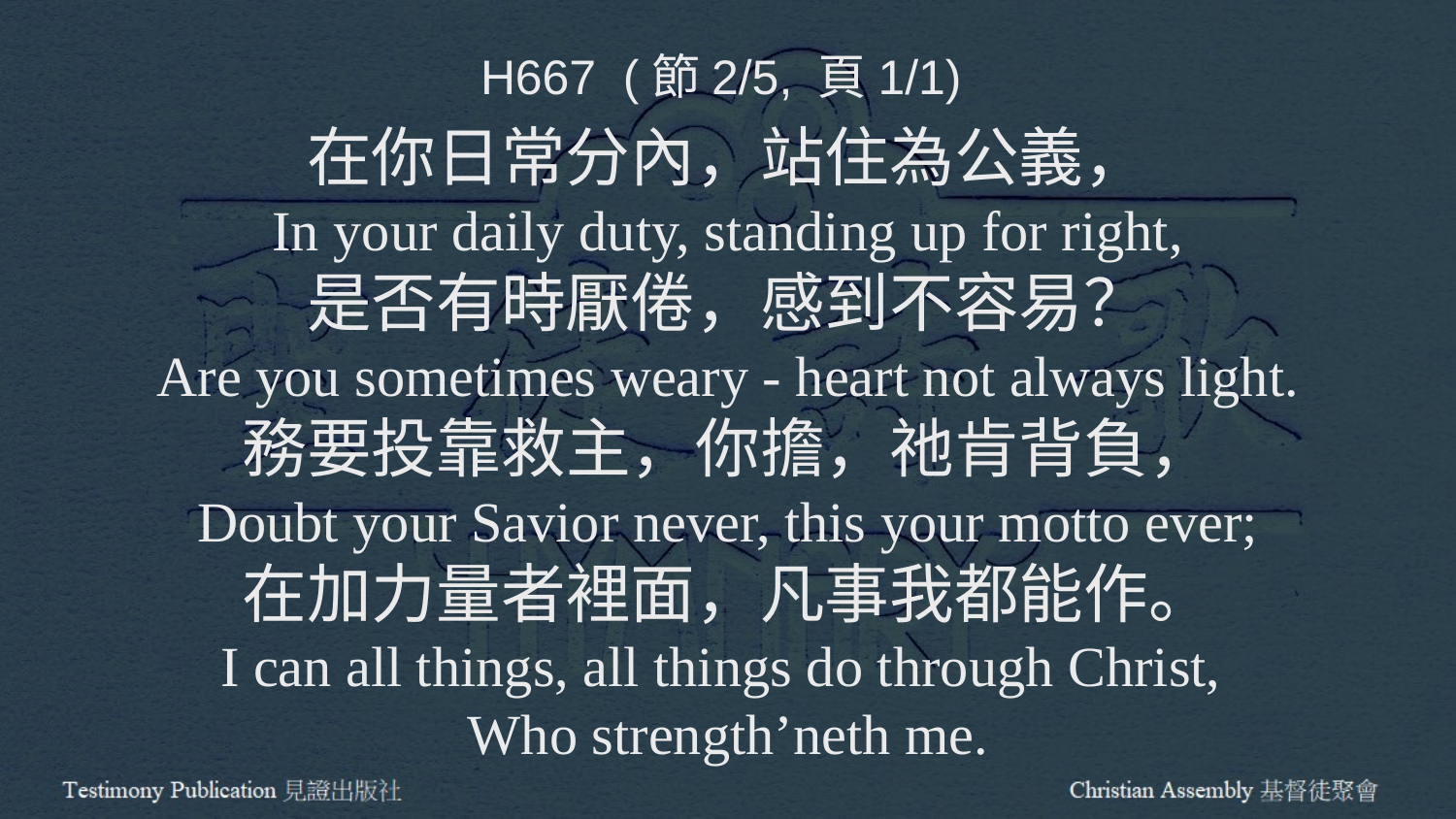

H667  (節2/5, 頁1/1)
在你日常分內，站住為公義，
In your daily duty, standing up for right,
是否有時厭倦，感到不容易？
Are you sometimes weary - heart not always light.
務要投靠救主，你擔，祂肯背負，
Doubt your Savior never, this your motto ever;
在加力量者裡面，凡事我都能作。
I can all things, all things do through Christ,
Who strength’neth me.